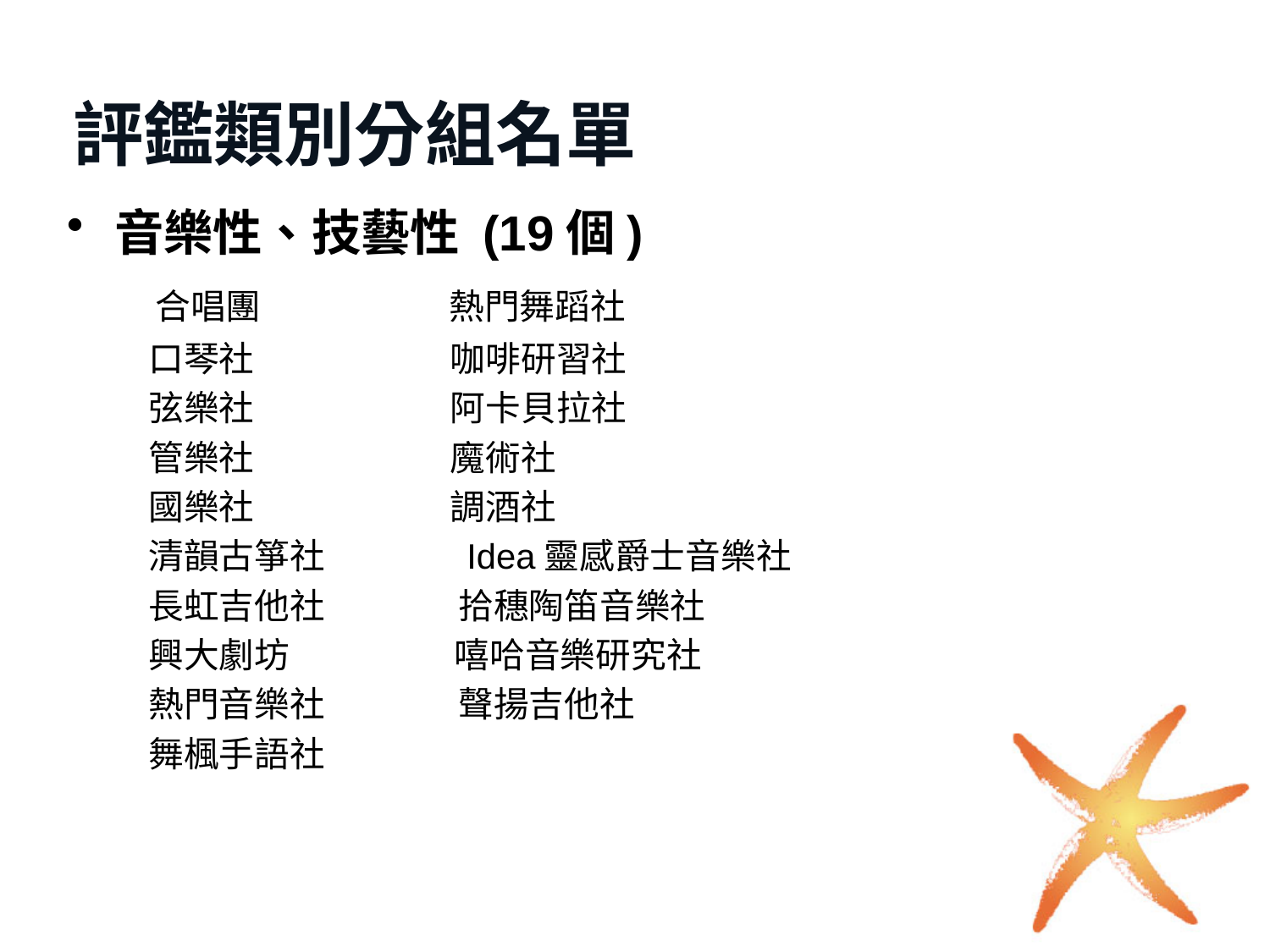

# 評鑑類別分組名單
音樂性、技藝性 (19個)
      合唱團                        熱門舞蹈社
        口琴社                         咖啡研習社
        弦樂社                         阿卡貝拉社
        管樂社                         魔術社
        國樂社                         調酒社
        清韻古箏社                 Idea靈感爵士音樂社
        長虹吉他社                 拾穗陶笛音樂社
        興大劇坊                     嘻哈音樂研究社
        熱門音樂社                 聲揚吉他社
        舞楓手語社